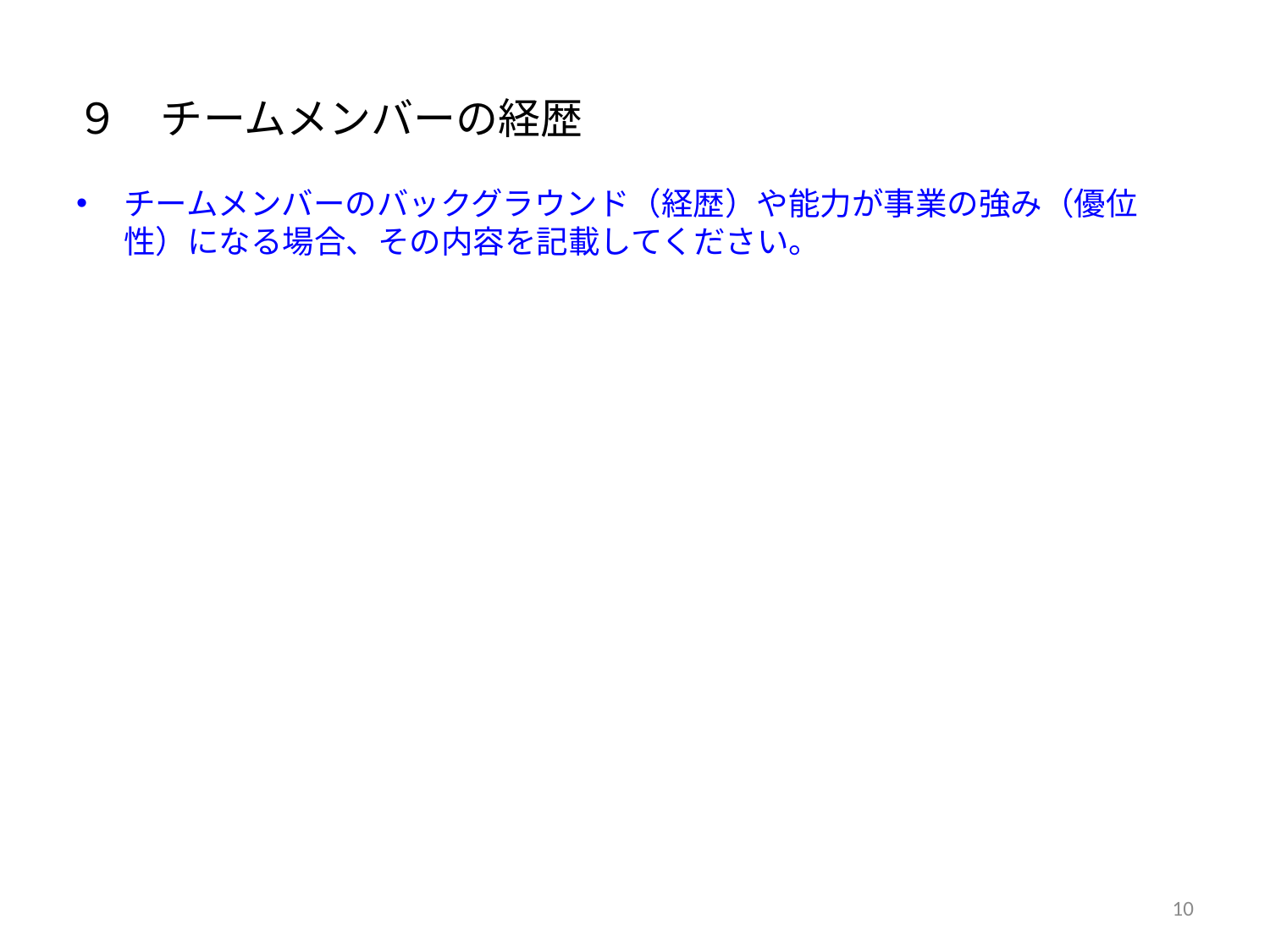

# ９　チームメンバーの経歴
チームメンバーのバックグラウンド（経歴）や能力が事業の強み（優位性）になる場合、その内容を記載してください。
10